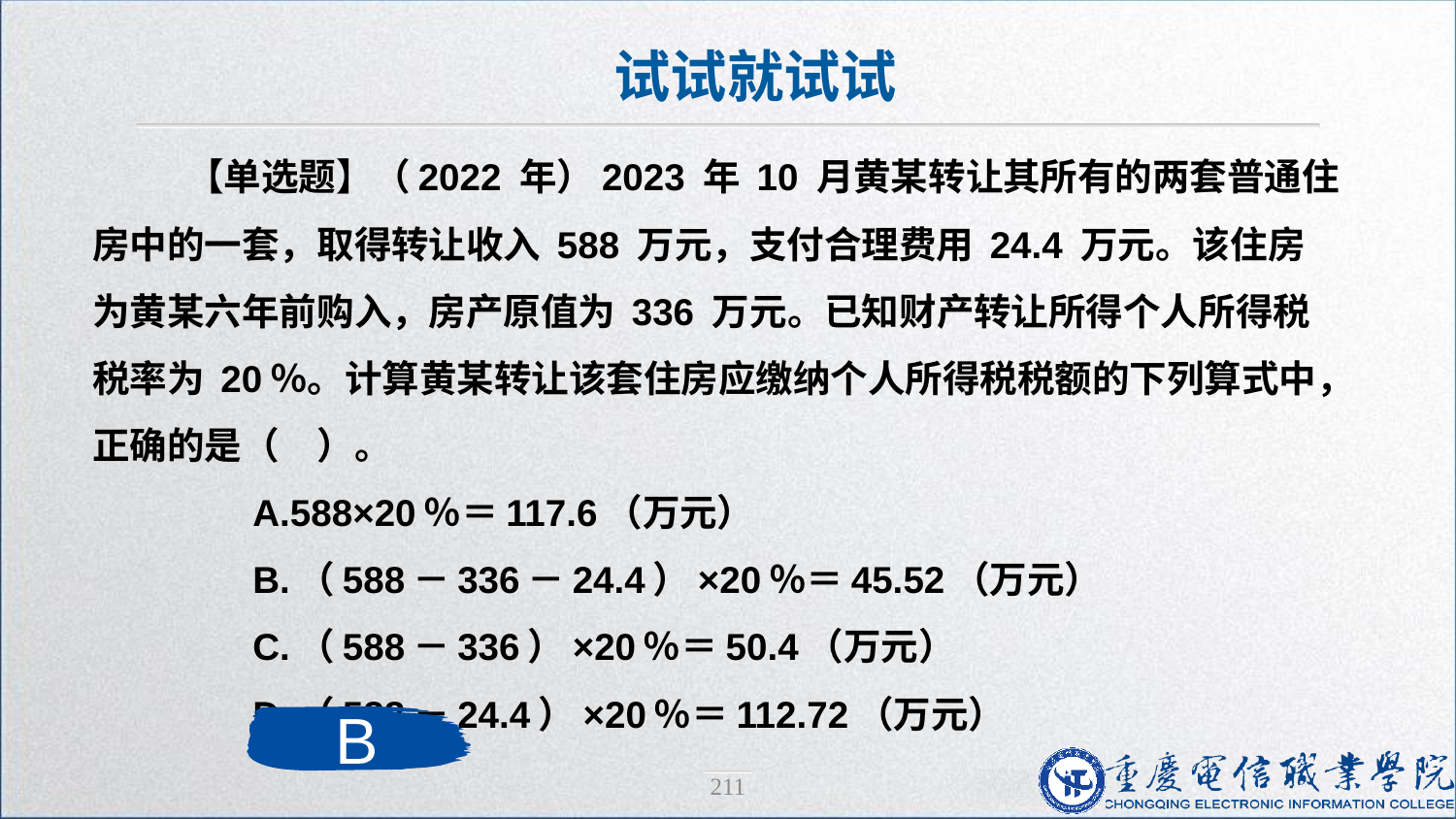

试试就试试
 【单选题】（2022 年）2023 年 10 月黄某转让其所有的两套普通住房中的一套，取得转让收入 588 万元，支付合理费用 24.4 万元。该住房为黄某六年前购入，房产原值为 336 万元。已知财产转让所得个人所得税税率为 20％。计算黄某转让该套住房应缴纳个人所得税税额的下列算式中，正确的是（　）。
　　A.588×20％＝117.6（万元）
　　B.（588－336－24.4）×20％＝45.52（万元）
　　C.（588－336）×20％＝50.4（万元）
　　D.（588－24.4）×20％＝112.72（万元）

B
211